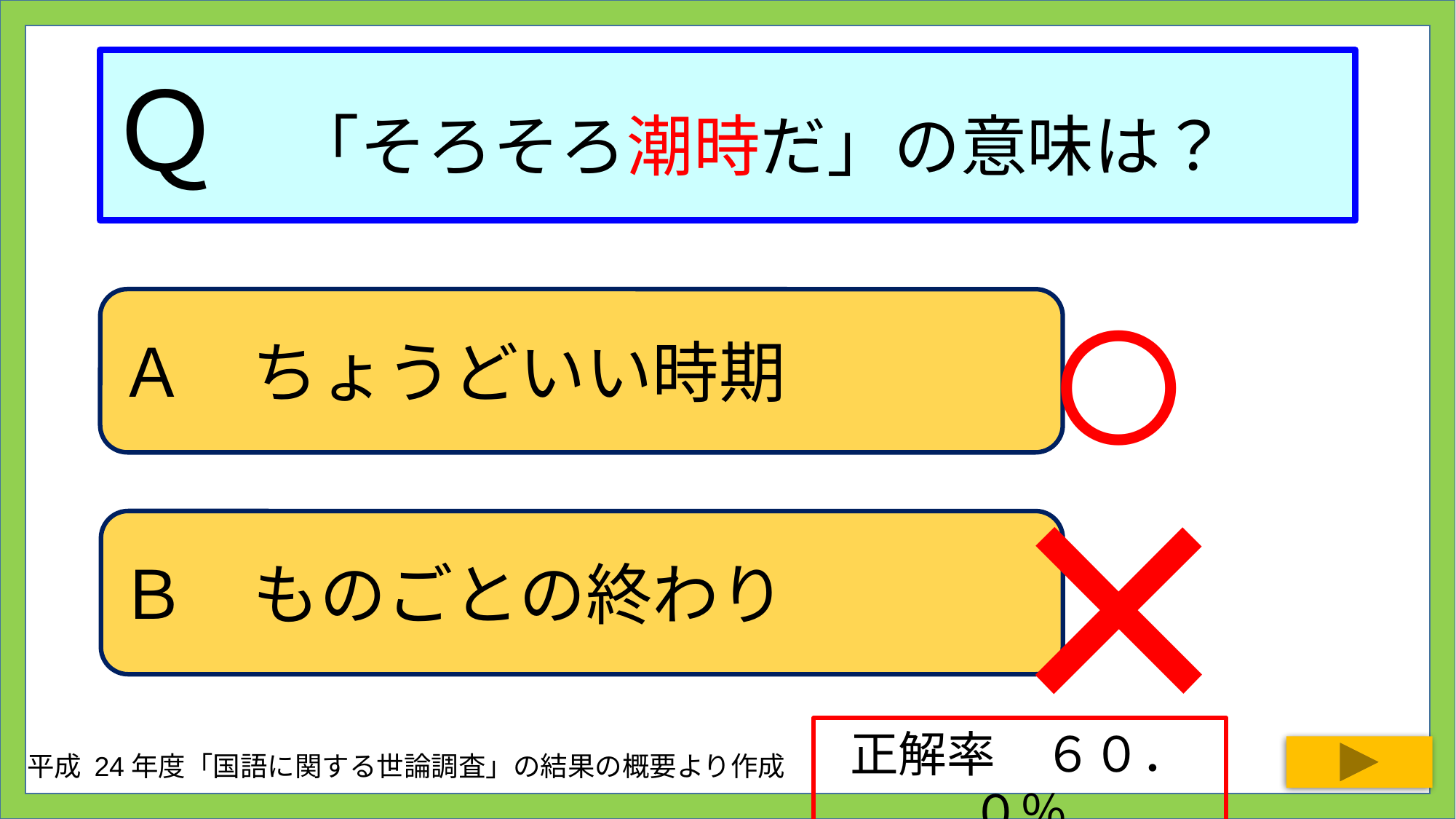

# Ｑ　「そろそろ潮時だ」の意味は？
○
Ａ　ちょうどいい時期
×
Ｂ　ものごとの終わり
正解率　６０．０％

平成 24年度「国語に関する世論調査」の結果の概要より作成